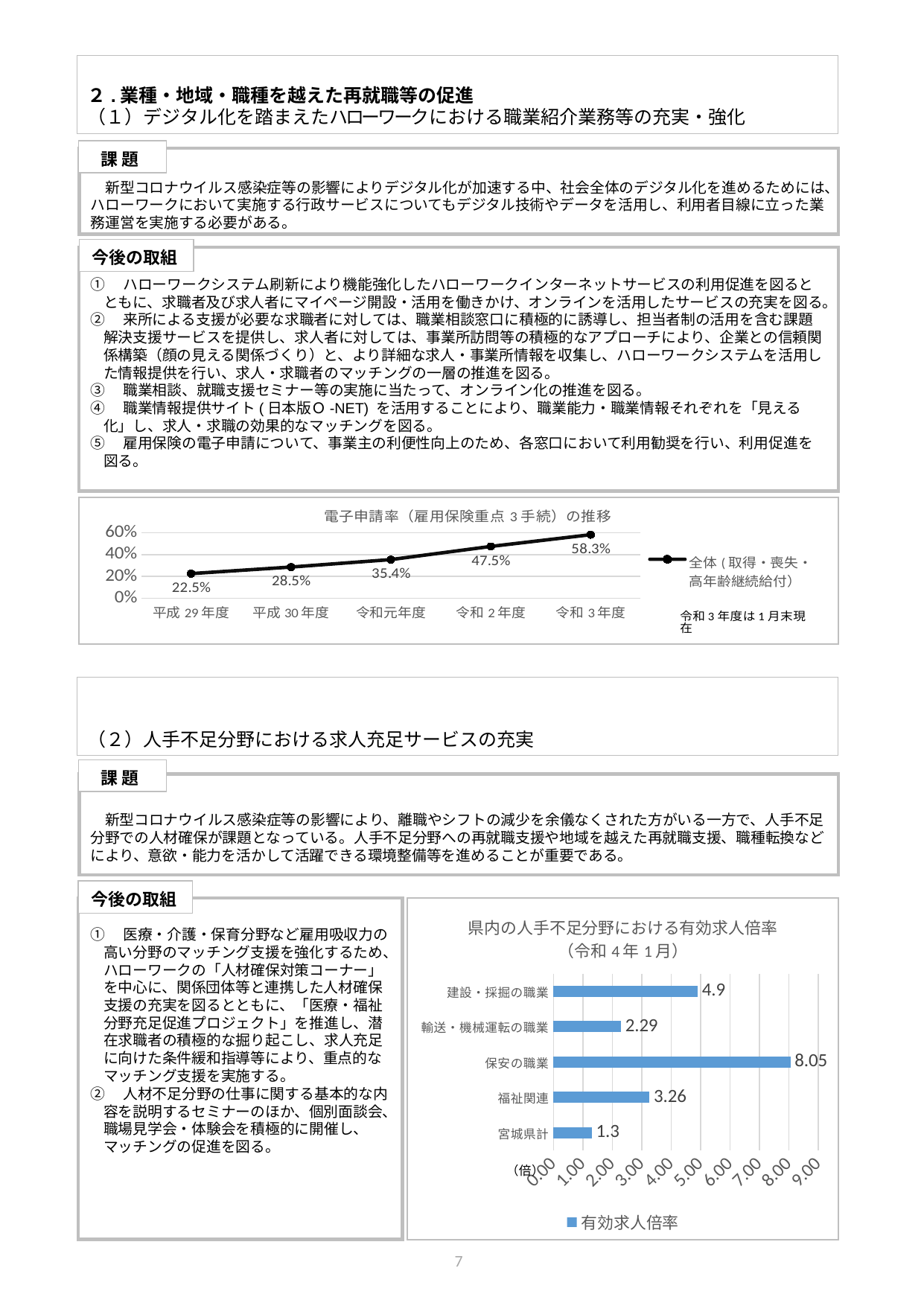

２.業種・地域・職種を越えた再就職等の促進
（１）デジタル化を踏まえたハローワークにおける職業紹介業務等の充実・強化

課 題

　新型コロナウイルス感染症等の影響によりデジタル化が加速する中、社会全体のデジタル化を進めるためには、ハローワークにおいて実施する行政サービスについてもデジタル技術やデータを活用し、利用者目線に立った業務運営を実施する必要がある。
あ
今後の取組

①　ハローワークシステム刷新により機能強化したハローワークインターネットサービスの利用促進を図るとともに、求職者及び求人者にマイページ開設・活用を働きかけ、オンラインを活用したサービスの充実を図る。
②　来所による支援が必要な求職者に対しては、職業相談窓口に積極的に誘導し、担当者制の活用を含む課題解決支援サービスを提供し、求人者に対しては、事業所訪問等の積極的なアプローチにより、企業との信頼関係構築（顔の見える関係づくり）と、より詳細な求人・事業所情報を収集し、ハローワークシステムを活用した情報提供を行い、求人・求職者のマッチングの一層の推進を図る。
③　職業相談、就職支援セミナー等の実施に当たって、オンライン化の推進を図る。
④　職業情報提供サイト(日本版Ｏ-NET) を活用することにより、職業能力・職業情報それぞれを「見える化」し、求人・求職の効果的なマッチングを図る。
⑤　雇用保険の電子申請について、事業主の利便性向上のため、各窓口において利用勧奨を行い、利用促進を図る。

### Chart: 電子申請率（雇用保険重点3手続）の推移

| Category | 全体(取得・喪失・
高年齢継続給付） |
|---|---|
| 平成29年度 | 0.225 |
| 平成30年度 | 0.285 |
| 令和元年度 | 0.354 |
| 令和2年度 | 0.475 |
| 令和3年度 | 0.583 |

（２）人手不足分野における求人充足サービスの充実

課 題

　新型コロナウイルス感染症等の影響により、離職やシフトの減少を余儀なくされた方がいる一方で、人手不足分野での人材確保が課題となっている。人手不足分野への再就職支援や地域を越えた再就職支援、職種転換などにより、意欲・能力を活かして活躍できる環境整備等を進めることが重要である。
あ
今後の取組

### Chart: 県内の人手不足分野における有効求人倍率
（令和4年1月）

| Category | 有効求人倍率 |
|---|---|
| 宮城県計 | 1.3 |
| 福祉関連 | 3.26 |
| 保安の職業 | 8.05 |
| 輸送・機械運転の職業 | 2.29 |
| 建設・採掘の職業 | 4.9 |
①　医療・介護・保育分野など雇用吸収力の高い分野のマッチング支援を強化するため、ハローワークの「人材確保対策コーナー」を中心に、関係団体等と連携した人材確保支援の充実を図るとともに、「医療・福祉分野充足促進プロジェクト」を推進し、潜在求職者の積極的な掘り起こし、求人充足に向けた条件緩和指導等により、重点的なマッチング支援を実施する。
②　人材不足分野の仕事に関する基本的な内容を説明するセミナーのほか、個別面談会、職場見学会・体験会を積極的に開催し、マッチングの促進を図る。
7